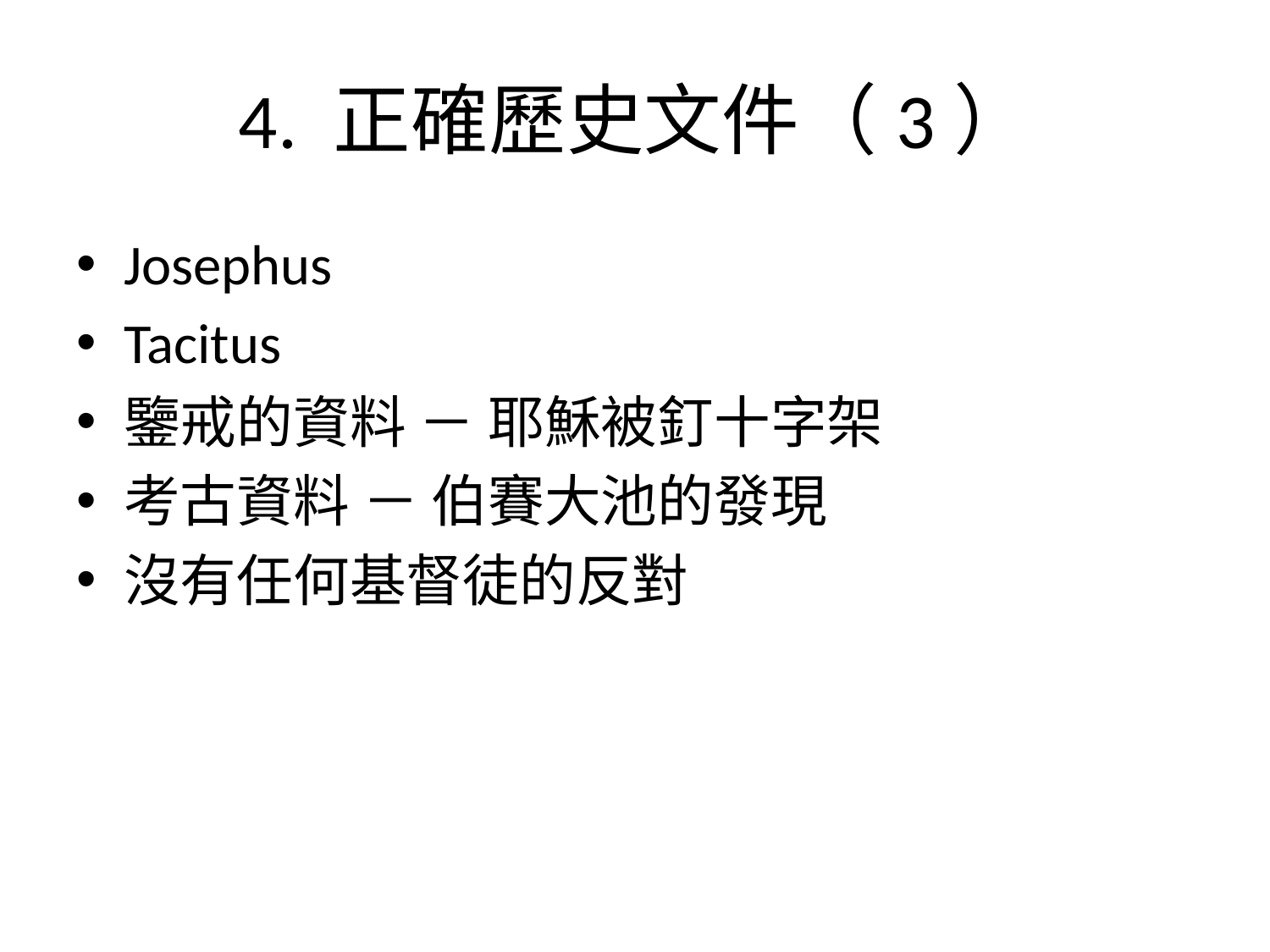

# 4. 正確歷史文件（3）
Josephus
Tacitus
鑒戒的資料 － 耶穌被釘十字架
考古資料 － 伯賽大池的發現
沒有任何基督徒的反對